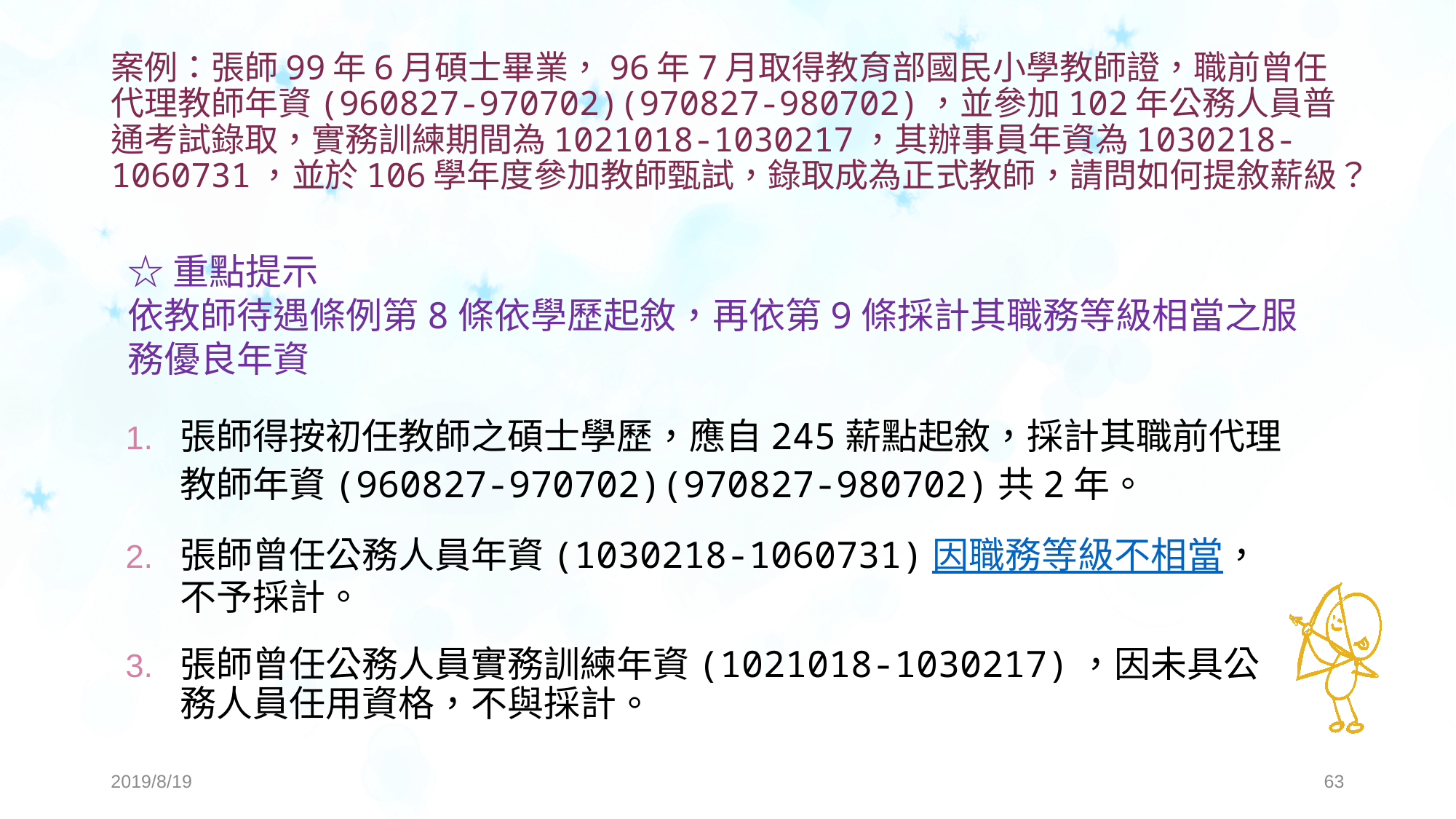

# 案例：張師99年6月碩士畢業，96年7月取得教育部國民小學教師證，職前曾任代理教師年資(960827-970702)(970827-980702)，並參加102年公務人員普通考試錄取，實務訓練期間為1021018-1030217，其辦事員年資為1030218-1060731，並於106學年度參加教師甄試，錄取成為正式教師，請問如何提敘薪級？
☆重點提示
依教師待遇條例第8條依學歷起敘，再依第9條採計其職務等級相當之服務優良年資
張師得按初任教師之碩士學歷，應自245薪點起敘，採計其職前代理教師年資(960827-970702)(970827-980702)共2年。
張師曾任公務人員年資(1030218-1060731)因職務等級不相當，不予採計。
張師曾任公務人員實務訓練年資(1021018-1030217)，因未具公務人員任用資格，不與採計。
2019/8/19
63